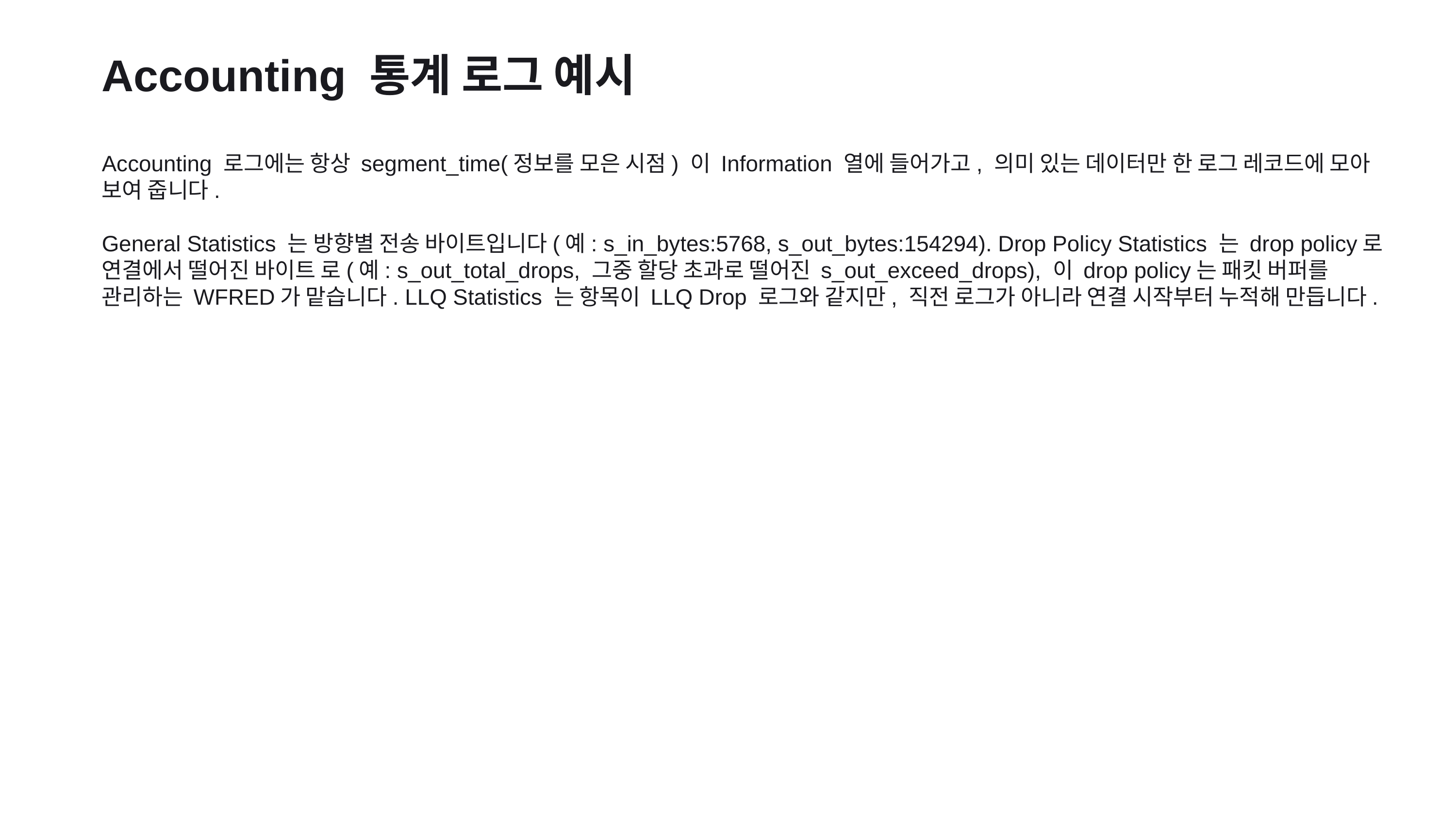

Accounting 통계 로그 예시
Accounting 로그에는 항상 segment_time(정보를 모은 시점) 이 Information 열에 들어가고, 의미 있는 데이터만 한 로그 레코드에 모아 보여 줍니다.

General Statistics 는 방향별 전송 바이트입니다(예: s_in_bytes:5768, s_out_bytes:154294). Drop Policy Statistics 는 drop policy로 연결에서 떨어진 바이트 로(예: s_out_total_drops, 그중 할당 초과로 떨어진 s_out_exceed_drops), 이 drop policy는 패킷 버퍼를 관리하는 WFRED가 맡습니다. LLQ Statistics 는 항목이 LLQ Drop 로그와 같지만, 직전 로그가 아니라 연결 시작부터 누적해 만듭니다.